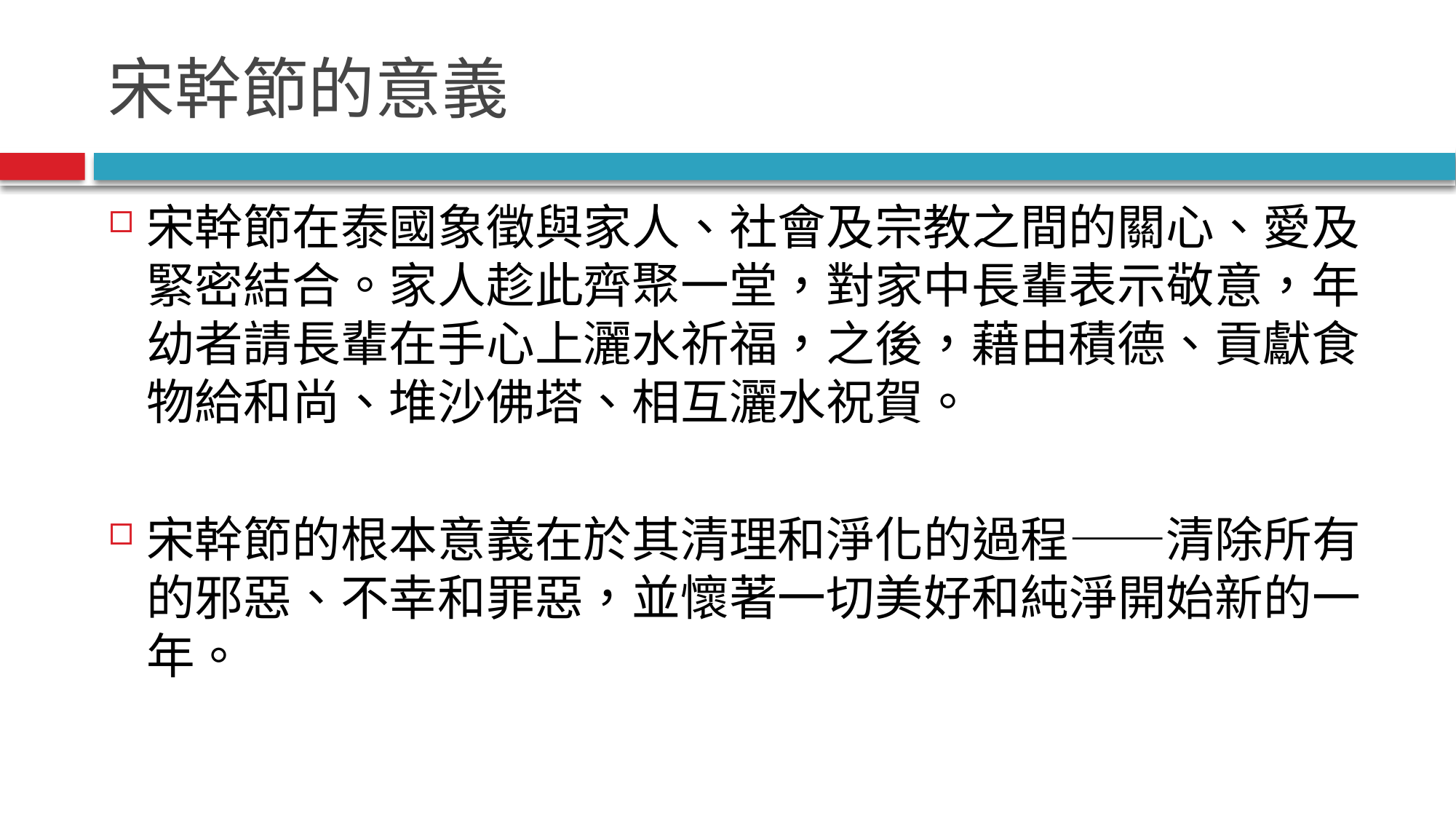

# 宋幹節的意義
宋幹節在泰國象徵與家人、社會及宗教之間的關心、愛及緊密結合。家人趁此齊聚一堂，對家中長輩表示敬意，年幼者請長輩在手心上灑水祈福，之後，藉由積德、貢獻食物給和尚、堆沙佛塔、相互灑水祝賀。

宋幹節的根本意義在於其清理和淨化的過程——清除所有的邪惡、不幸和罪惡，並懷著一切美好和純淨開始新的一年。